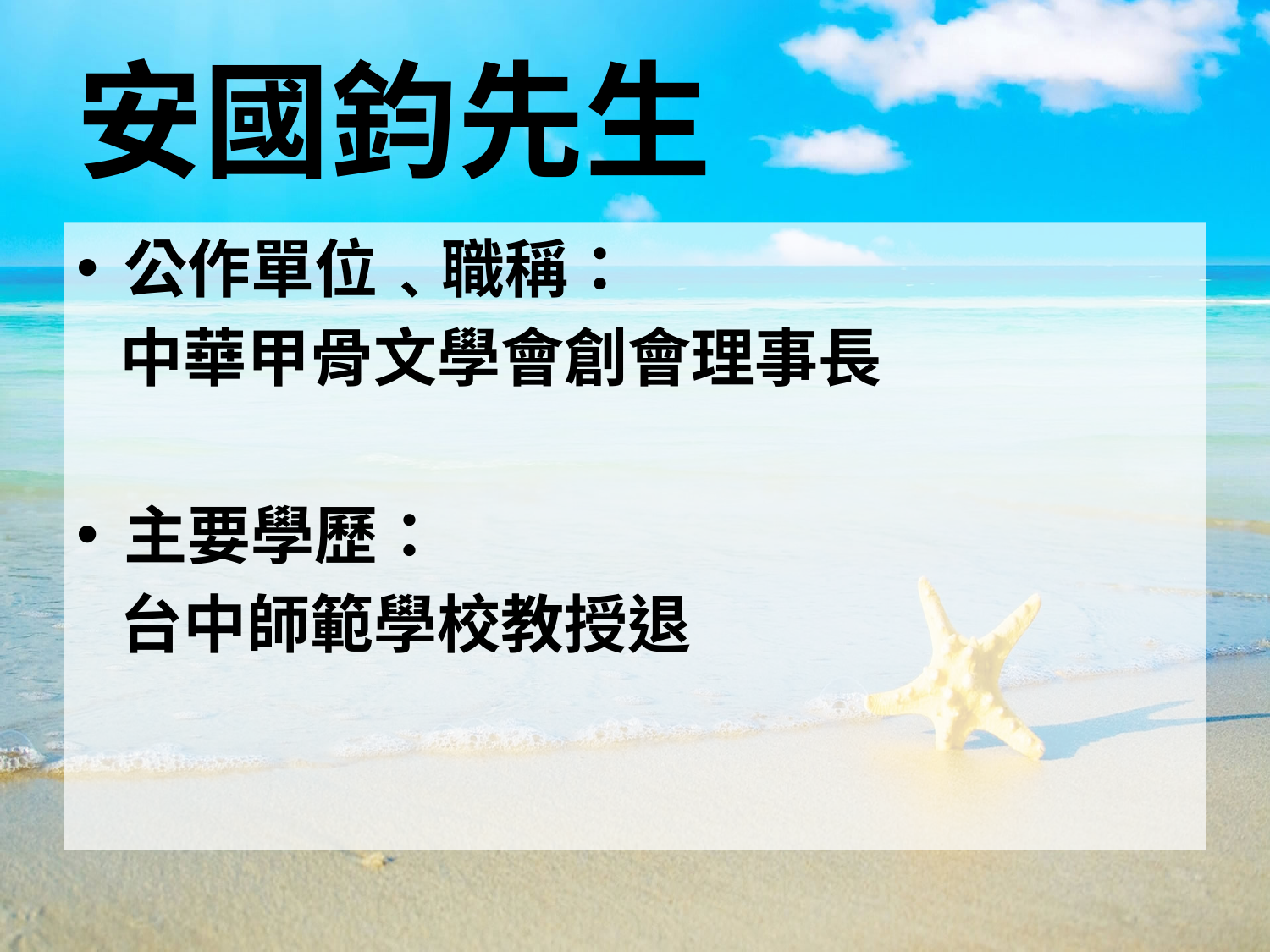

# 安國鈞先生
公作單位﹑職稱：
  中華甲骨文學會創會理事長

主要學歷：
  台中師範學校教授退